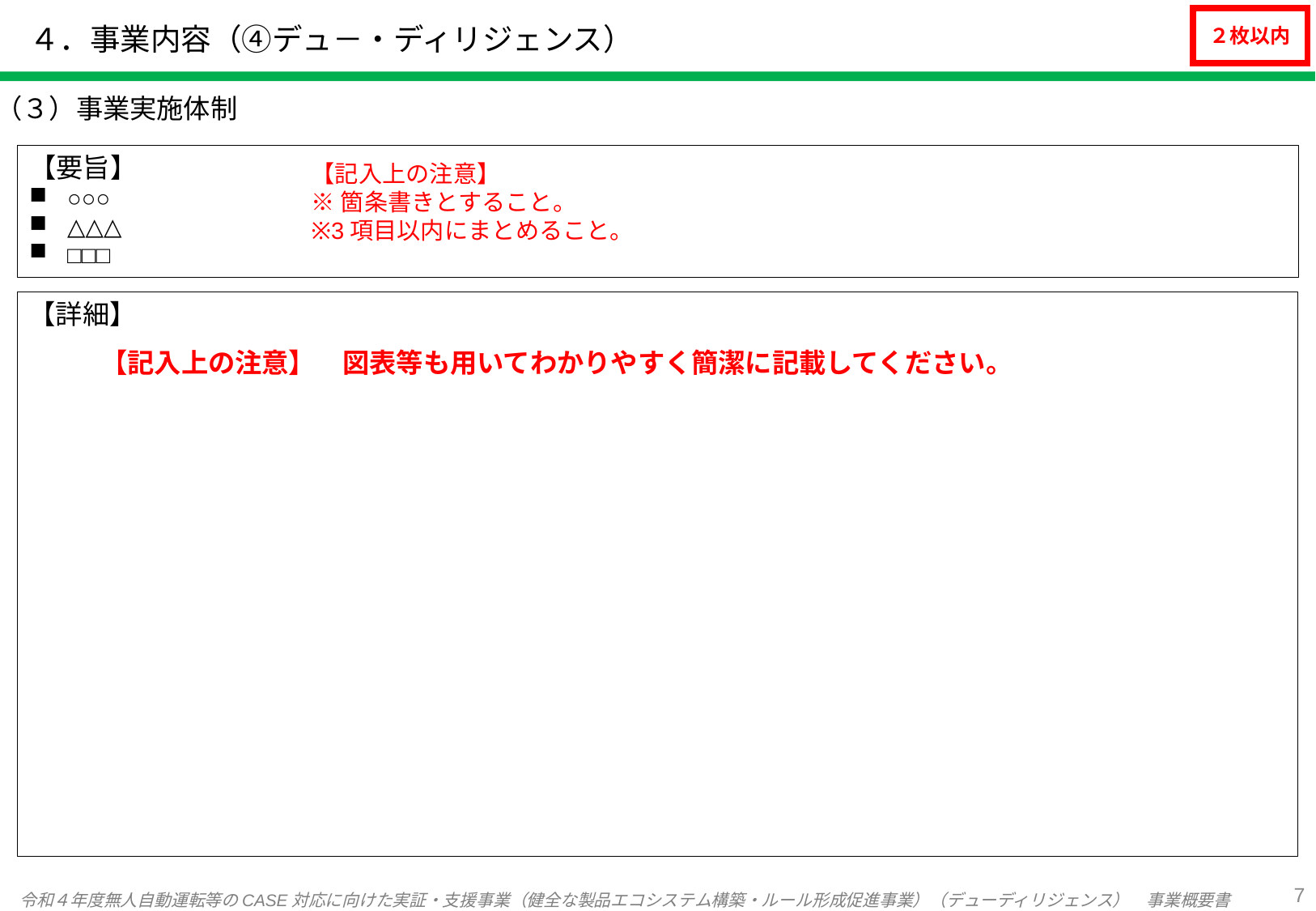

# ４．事業内容（④デュ－・ディリジェンス）
２枚以内
（３）事業実施体制
【要旨】
○○○
△△△
□□□
【記入上の注意】
※箇条書きとすること。
※3項目以内にまとめること。
【詳細】
【記入上の注意】　図表等も用いてわかりやすく簡潔に記載してください。

7